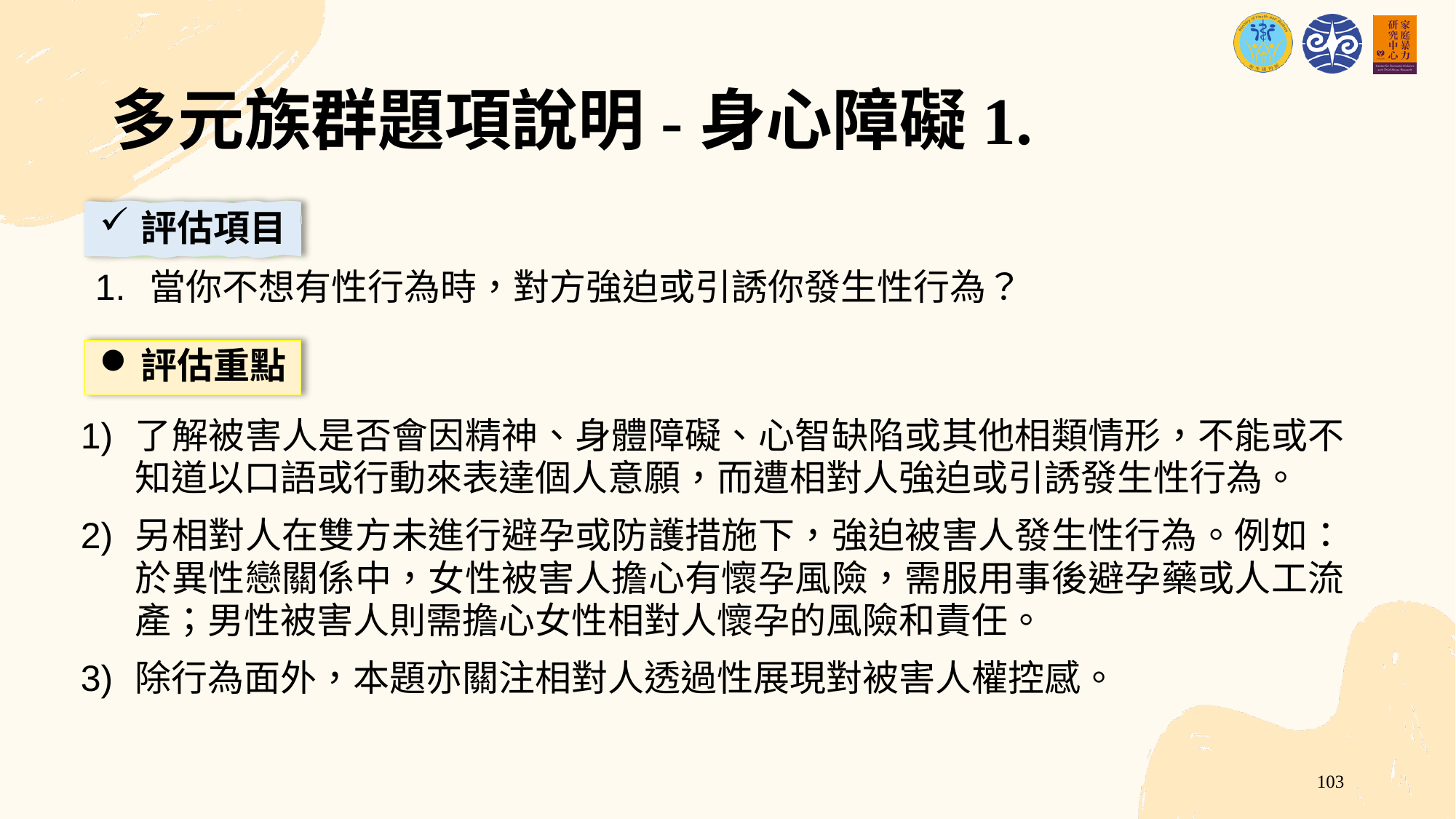

# 多元族群題項說明-身心障礙1.
評估項目
當你不想有性行為時，對方強迫或引誘你發生性行為？
評估重點
了解被害人是否會因精神、身體障礙、心智缺陷或其他相類情形，不能或不知道以口語或行動來表達個人意願，而遭相對人強迫或引誘發生性行為。
另相對人在雙方未進行避孕或防護措施下，強迫被害人發生性行為。例如：於異性戀關係中，女性被害人擔心有懷孕風險，需服用事後避孕藥或人工流產；男性被害人則需擔心女性相對人懷孕的風險和責任。
除行為面外，本題亦關注相對人透過性展現對被害人權控感。
103